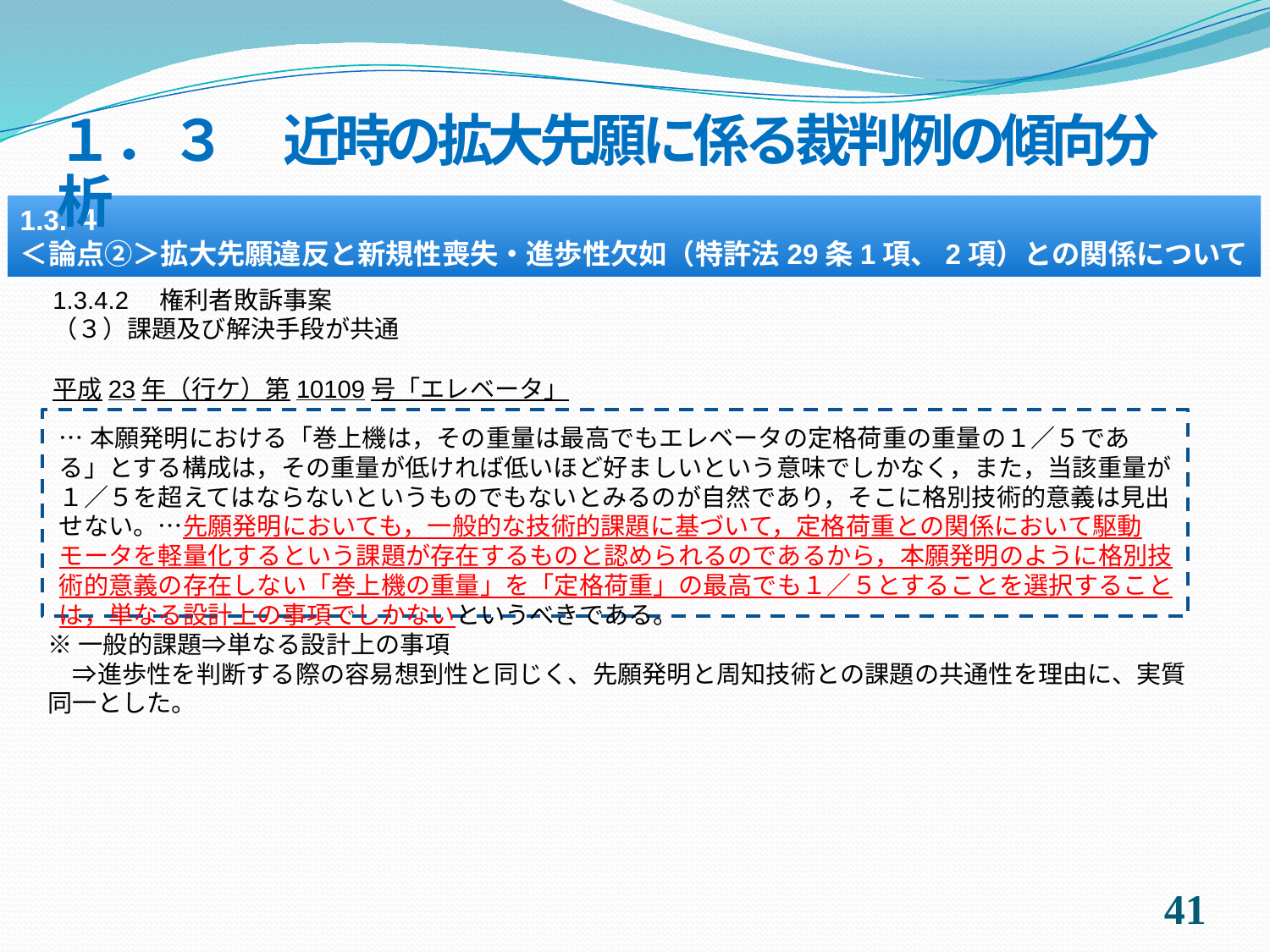

１．３　近時の拡大先願に係る裁判例の傾向分析
1.3.４
＜論点②＞拡大先願違反と新規性喪失・進歩性欠如（特許法29条1項、2項）との関係について
1.3.4.2　権利者敗訴事案
（３）課題及び解決手段が共通

平成23年（行ケ）第10109号「エレベータ」

…本願発明における「巻上機は，その重量は最高でもエレベータの定格荷重の重量の１／５である」とする構成は，その重量が低ければ低いほど好ましいという意味でしかなく，また，当該重量が１／５を超えてはならないというものでもないとみるのが自然であり，そこに格別技術的意義は見出せない。…先願発明においても，一般的な技術的課題に基づいて，定格荷重との関係において駆動モータを軽量化するという課題が存在するものと認められるのであるから，本願発明のように格別技術的意義の存在しない「巻上機の重量」を「定格荷重」の最高でも１／５とすることを選択することは，単なる設計上の事項でしかないというべきである。
※一般的課題⇒単なる設計上の事項
　⇒進歩性を判断する際の容易想到性と同じく、先願発明と周知技術との課題の共通性を理由に、実質同一とした。
41